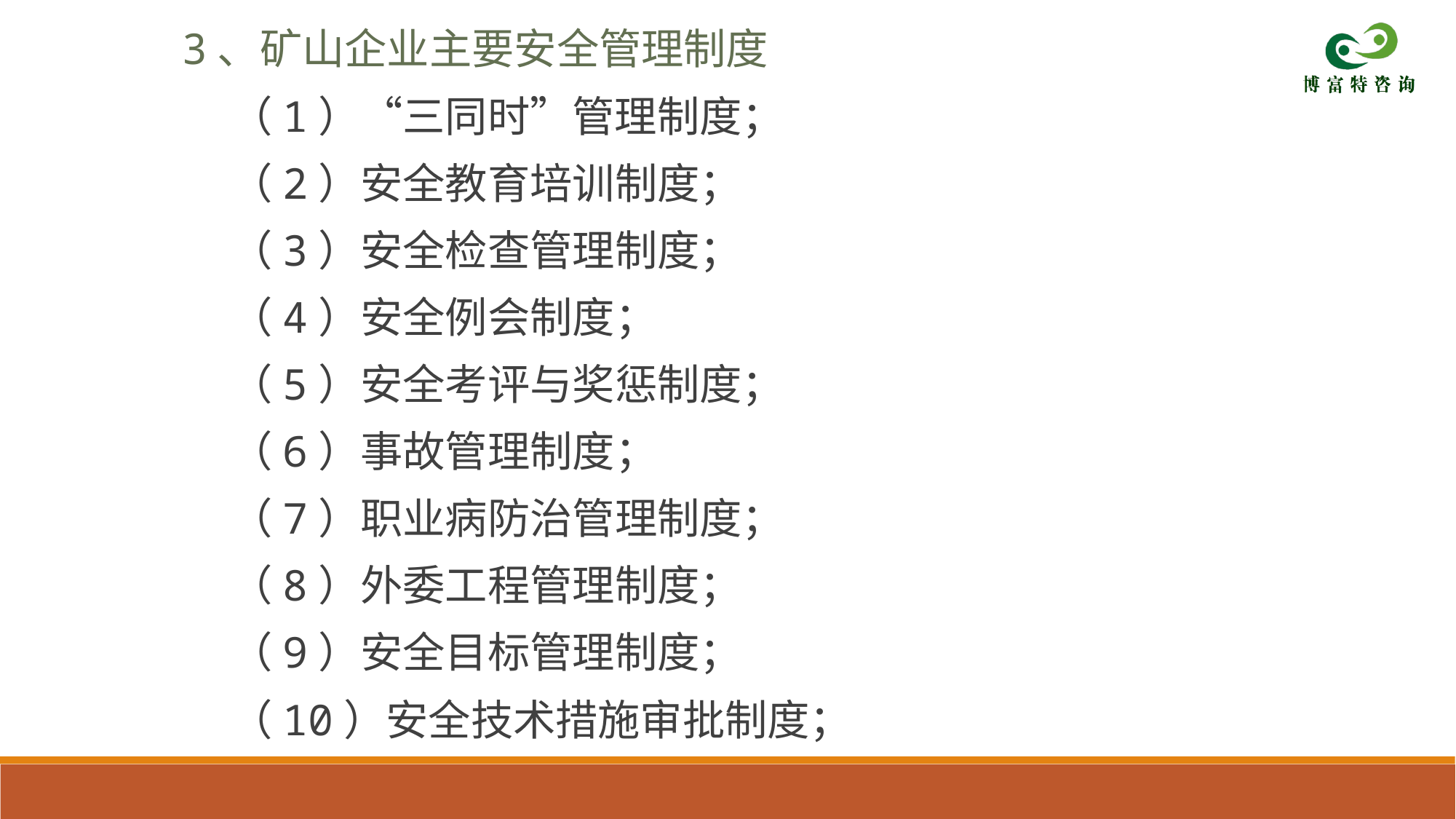

3、矿山企业主要安全管理制度
    （1）“三同时”管理制度；
    （2）安全教育培训制度；
    （3）安全检查管理制度；
    （4）安全例会制度；
    （5）安全考评与奖惩制度；
    （6）事故管理制度；
    （7）职业病防治管理制度；
    （8）外委工程管理制度；
    （9）安全目标管理制度；
    （10）安全技术措施审批制度；